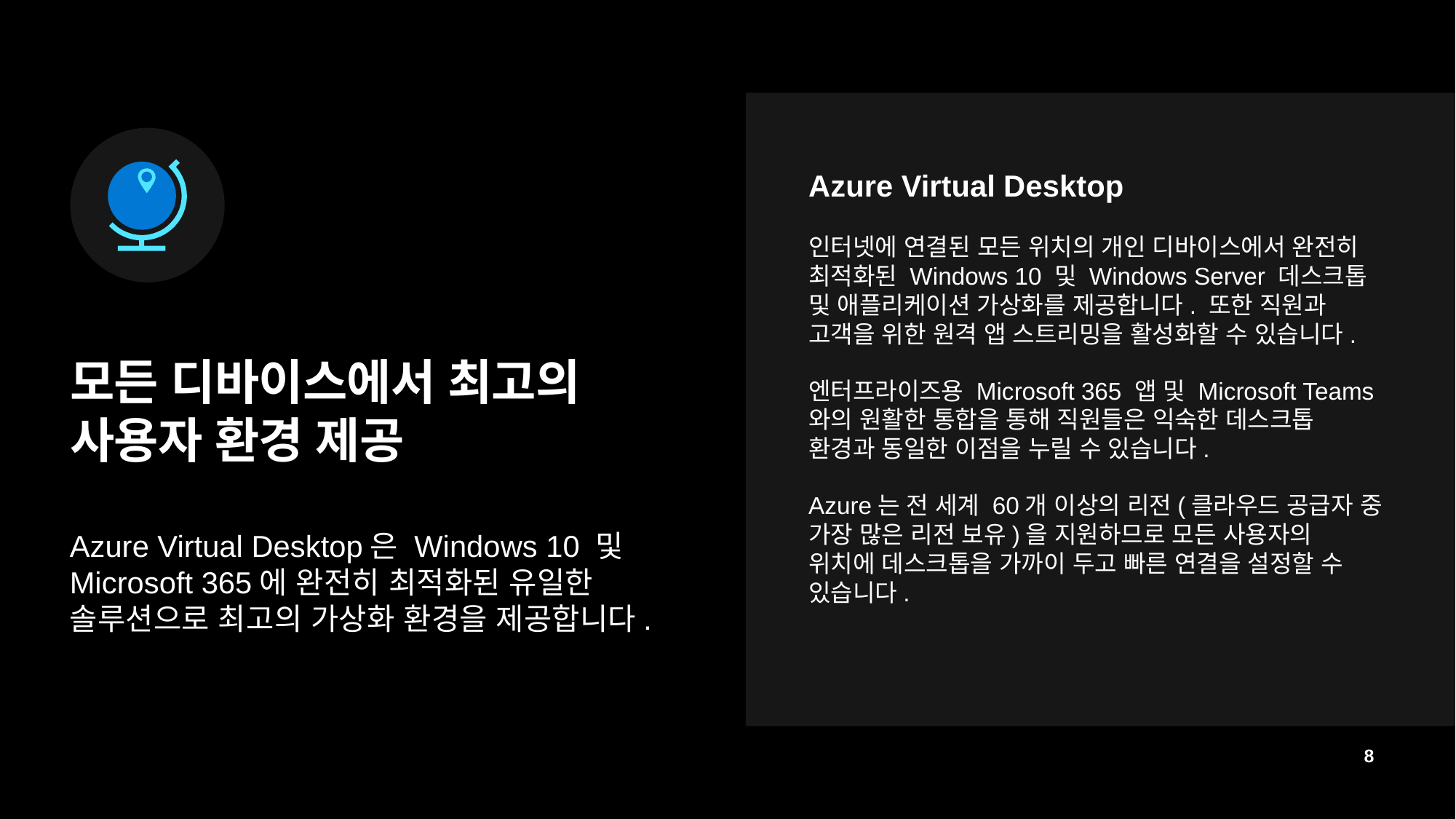

Azure Virtual Desktop
인터넷에 연결된 모든 위치의 개인 디바이스에서 완전히 최적화된 Windows 10 및 Windows Server 데스크톱 및 애플리케이션 가상화를 제공합니다. 또한 직원과 고객을 위한 원격 앱 스트리밍을 활성화할 수 있습니다.
엔터프라이즈용 Microsoft 365 앱 및 Microsoft Teams와의 원활한 통합을 통해 직원들은 익숙한 데스크톱 환경과 동일한 이점을 누릴 수 있습니다.
Azure는 전 세계 60개 이상의 리전(클라우드 공급자 중 가장 많은 리전 보유)을 지원하므로 모든 사용자의 위치에 데스크톱을 가까이 두고 빠른 연결을 설정할 수 있습니다.
# 모든 디바이스에서 최고의 사용자 환경 제공
Azure Virtual Desktop은 Windows 10 및 Microsoft 365에 완전히 최적화된 유일한 솔루션으로 최고의 가상화 환경을 제공합니다.
8